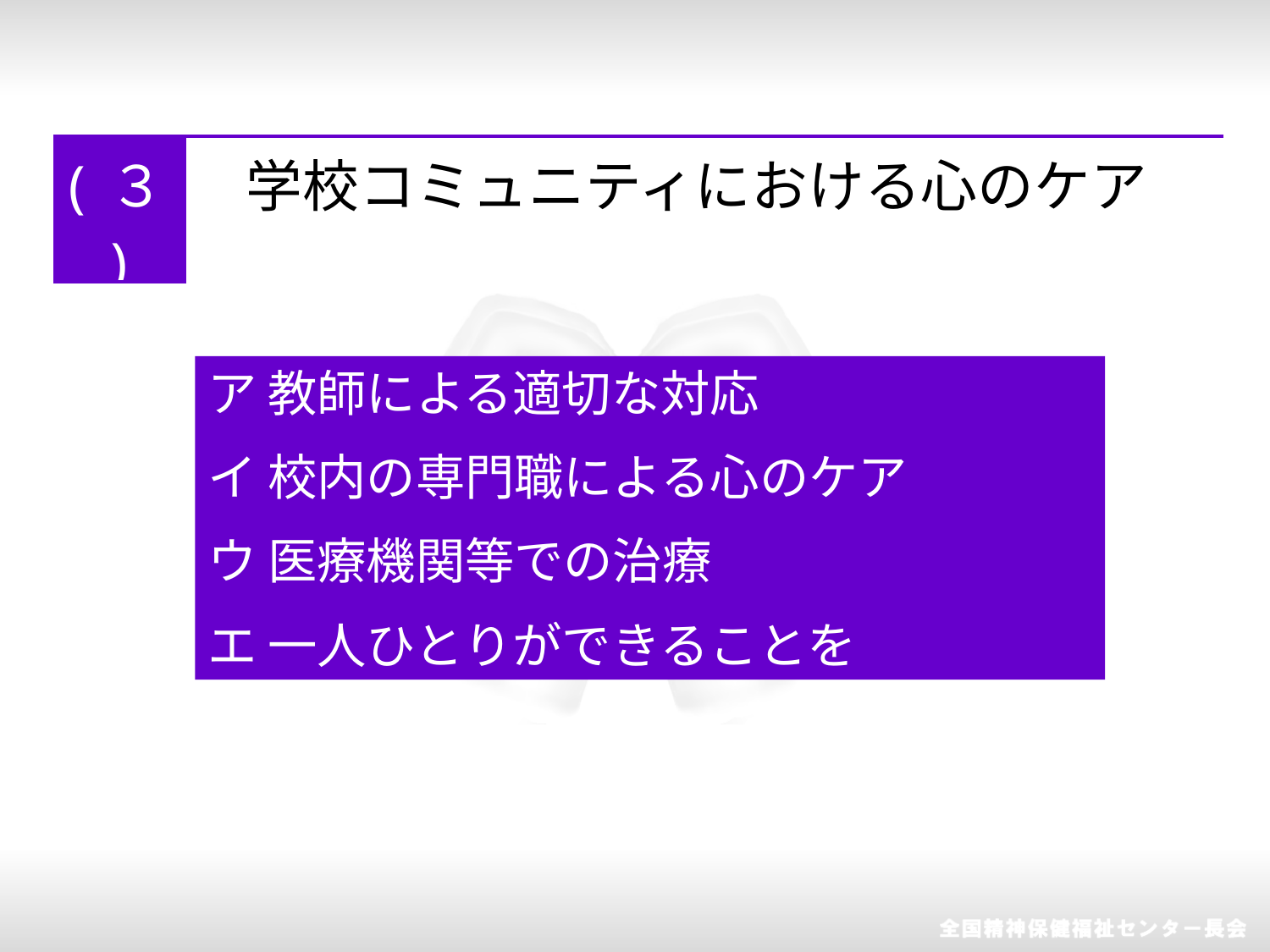

| (３) | 学校コミュニティにおける心のケア |
| --- | --- |
ア 教師による適切な対応
イ 校内の専門職による心のケア
ウ 医療機関等での治療
エ 一人ひとりができることを